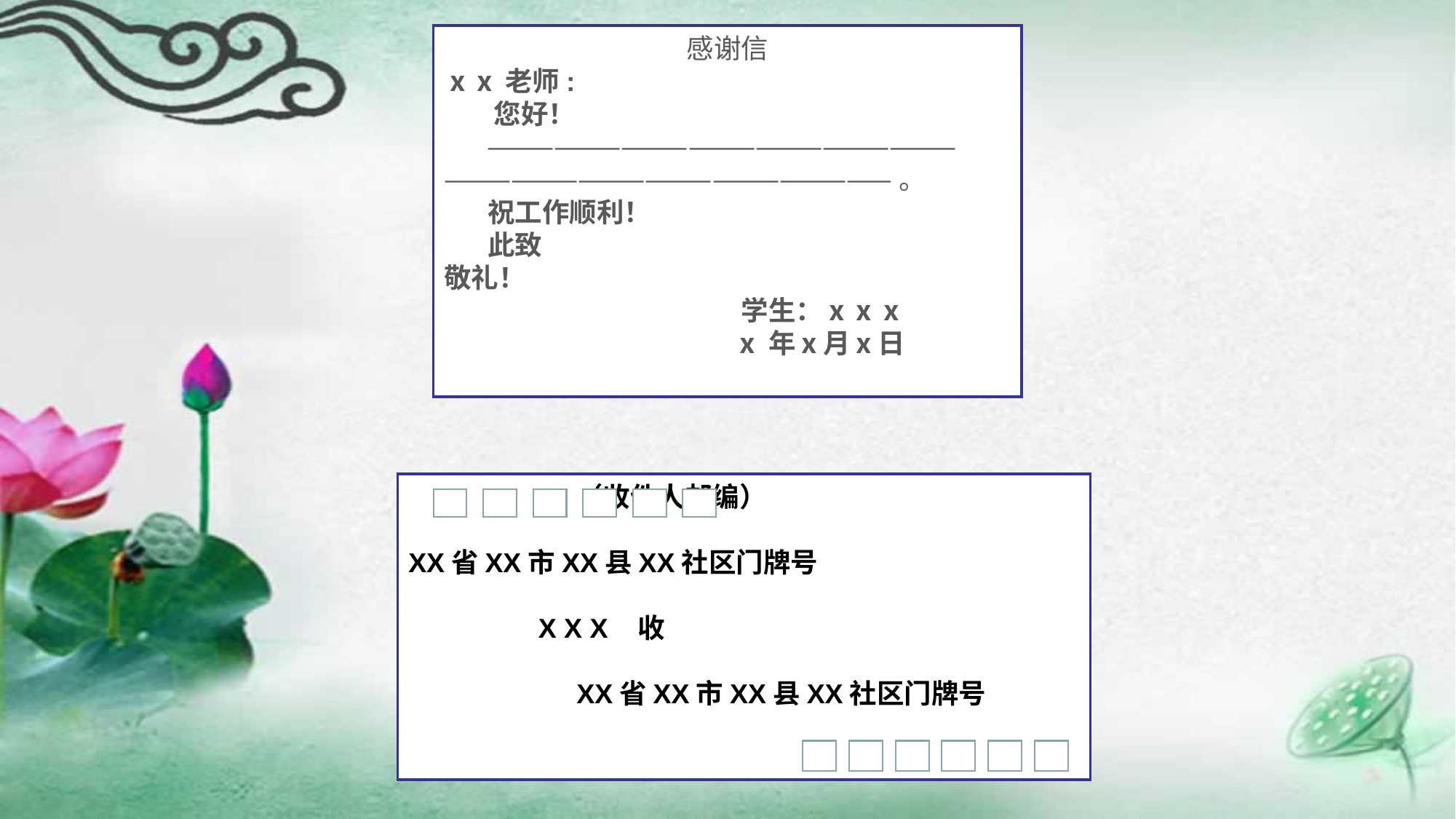

感谢信
ⅹⅹ老师:
       您好！
       —————————————————————————————————————————。
      祝工作顺利！
      此致
敬礼！
                                               学生：ⅹⅹⅹ
                                               ⅹ年ⅹ月ⅹ日

                          （收件人邮编）

XX省XX市XX县XX社区门牌号

                 X X X   收

                      XX省XX市XX县XX社区门牌号